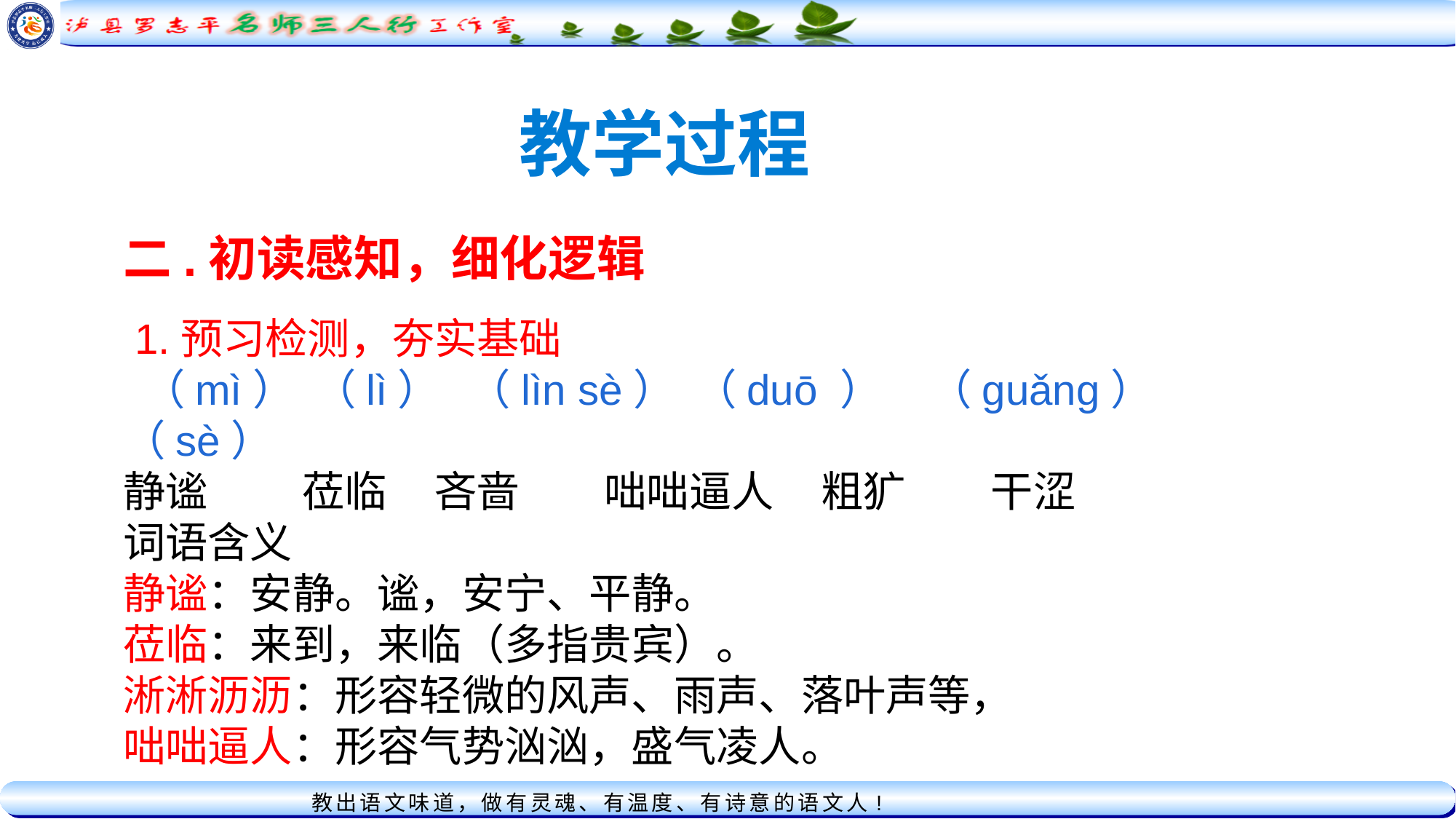

教学过程
二.初读感知，细化逻辑

 1.预习检测，夯实基础
 （mì）  （lì）   （lìn sè）  （duō ）     （guǎng）   （sè）
静谧          莅临     吝啬         咄咄逼人     粗犷         干涩
词语含义
静谧：安静。谧，安宁、平静。
莅临：来到，来临（多指贵宾）。
淅淅沥沥：形容轻微的风声、雨声、落叶声等，
咄咄逼人：形容气势汹汹，盛气凌人。